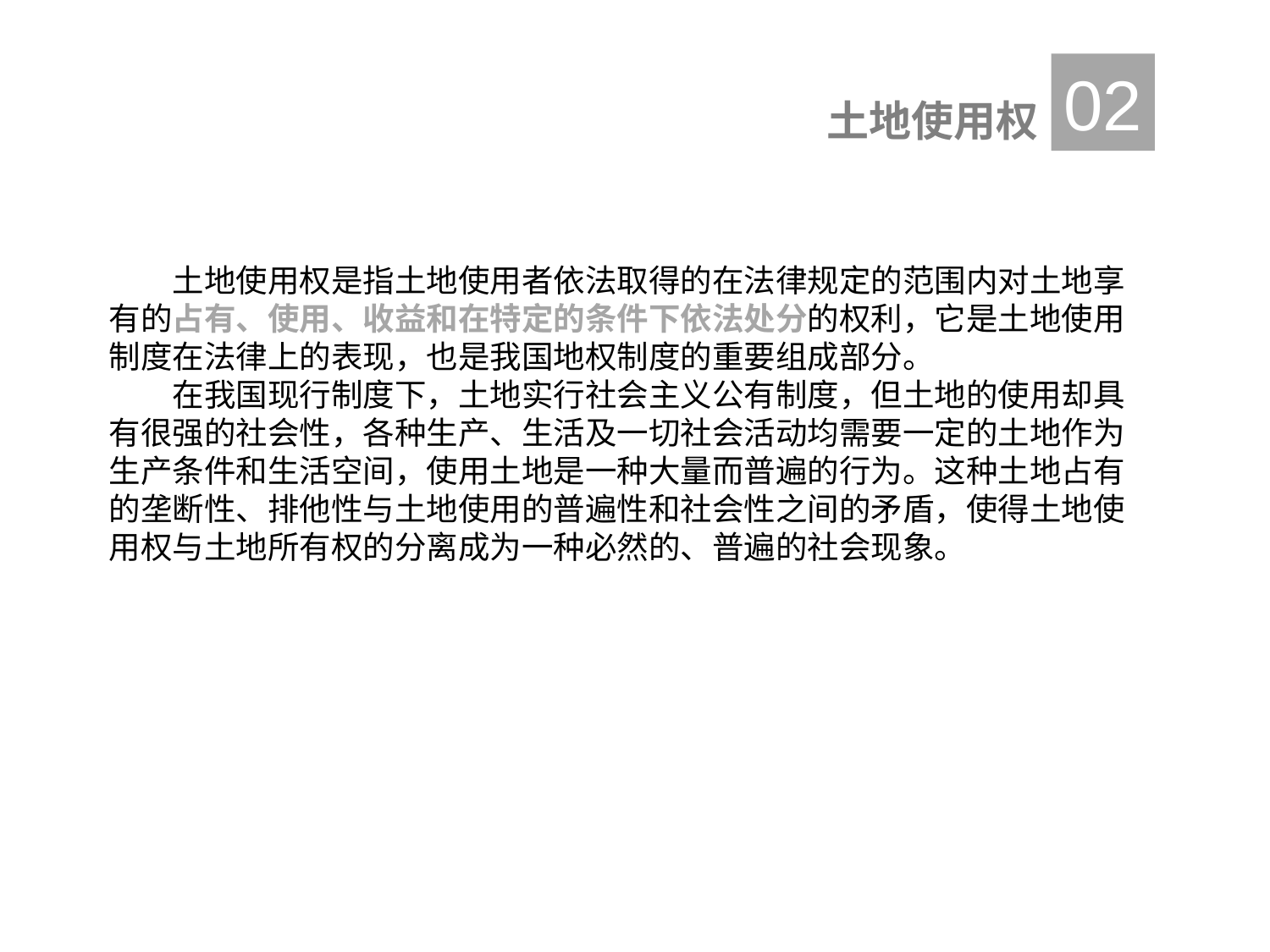

02
土地使用权
土地使用权是指土地使用者依法取得的在法律规定的范围内对土地享有的占有、使用、收益和在特定的条件下依法处分的权利，它是土地使用制度在法律上的表现，也是我国地权制度的重要组成部分。
在我国现行制度下，土地实行社会主义公有制度，但土地的使用却具有很强的社会性，各种生产、生活及一切社会活动均需要一定的土地作为生产条件和生活空间，使用土地是一种大量而普遍的行为。这种土地占有的垄断性、排他性与土地使用的普遍性和社会性之间的矛盾，使得土地使用权与土地所有权的分离成为一种必然的、普遍的社会现象。